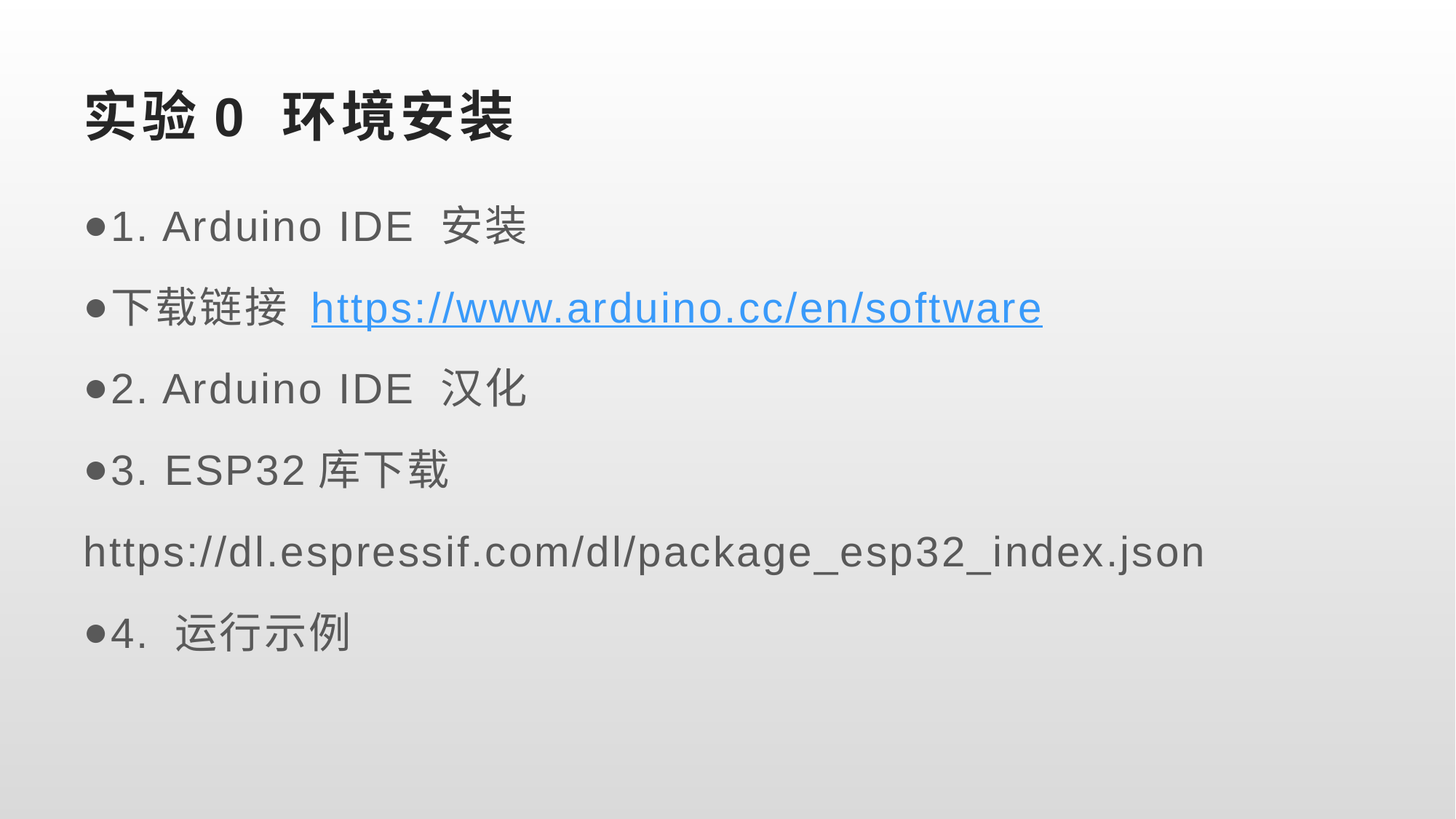

# 实验0 环境安装
1. Arduino IDE 安装
下载链接 https://www.arduino.cc/en/software
2. Arduino IDE 汉化
3. ESP32库下载
https://dl.espressif.com/dl/package_esp32_index.json
4. 运行示例